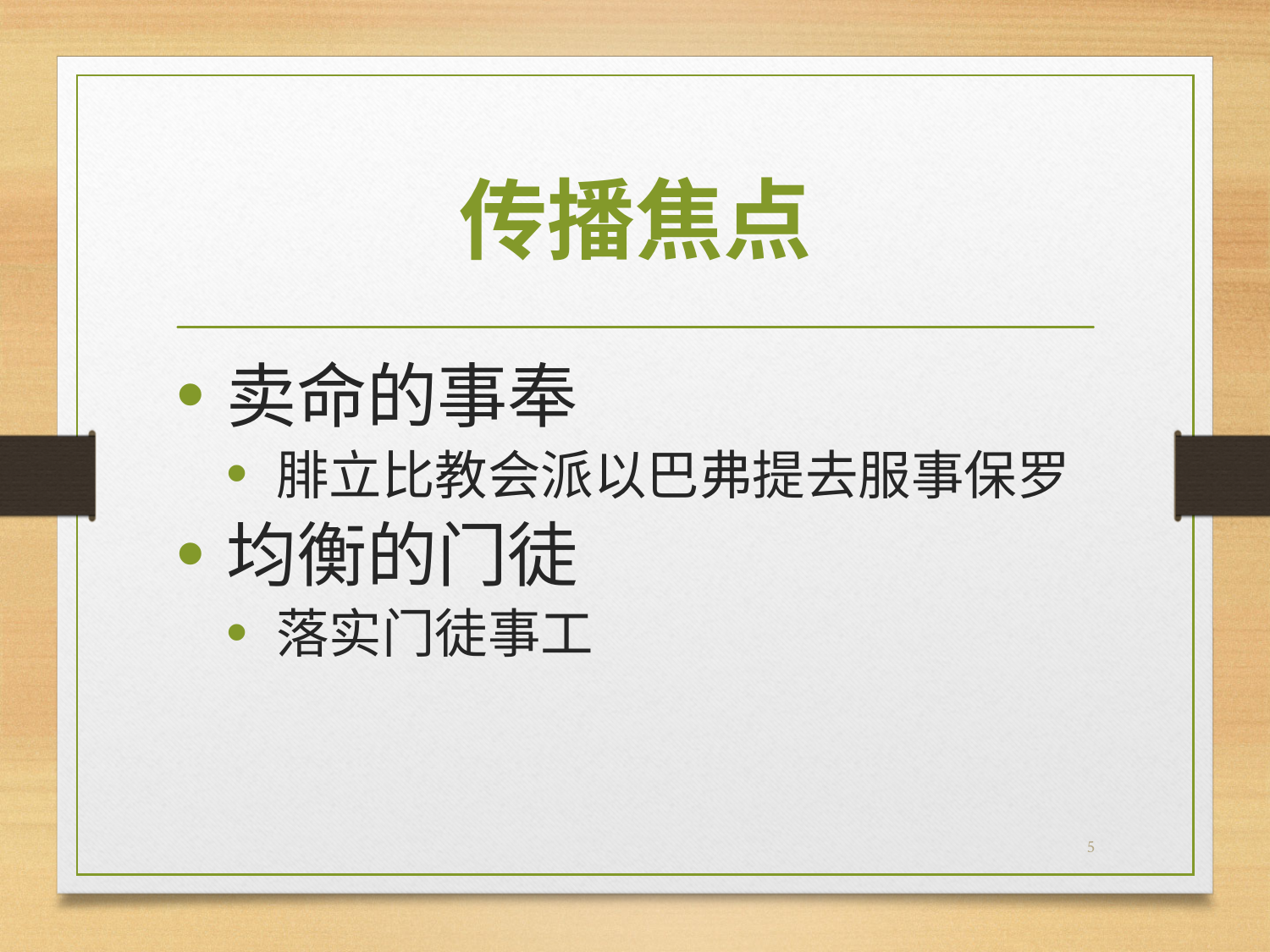

# 传播焦点
卖命的事奉
腓立比教会派以巴弗提去服事保罗
均衡的门徒
落实门徒事工

5